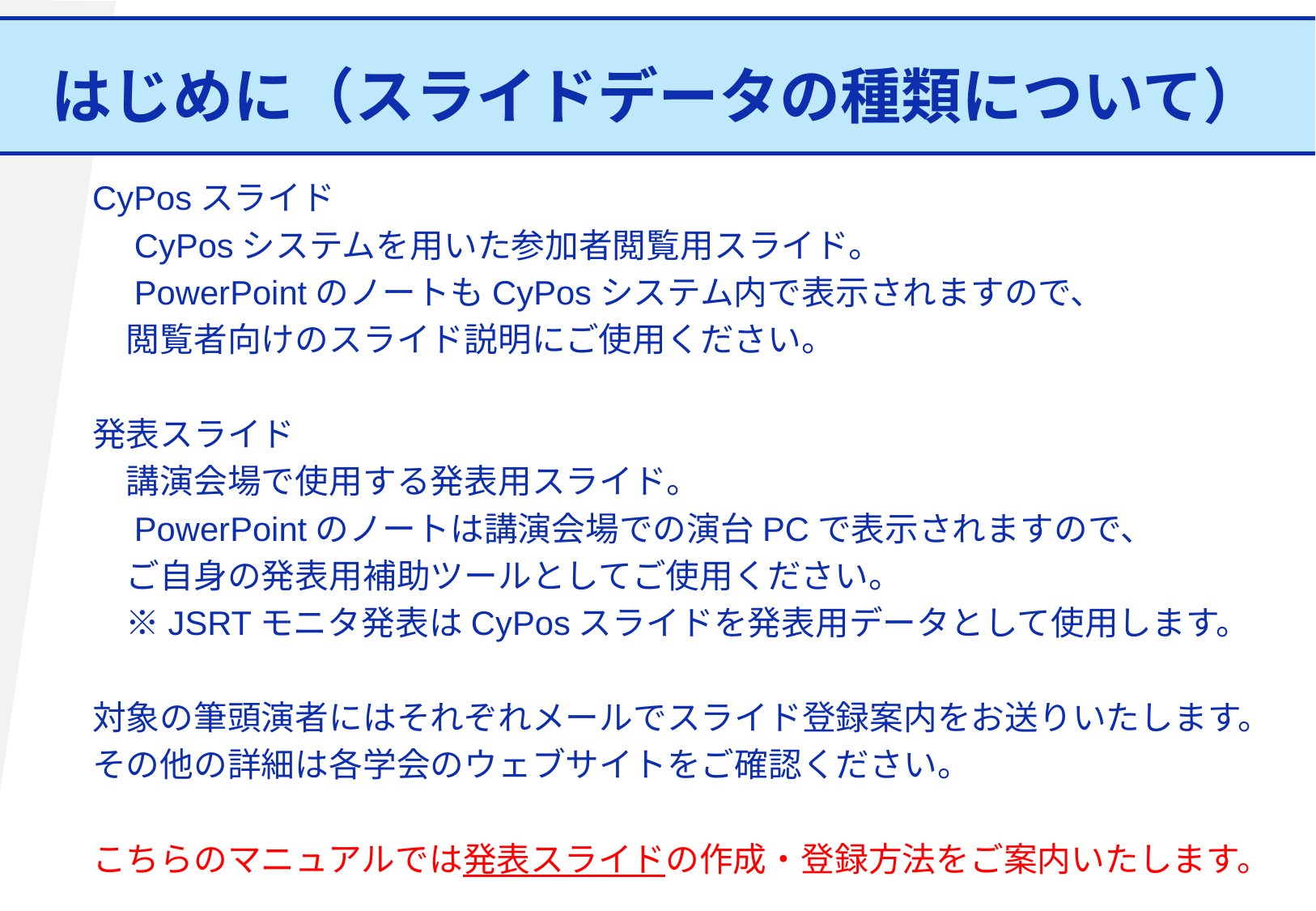

# はじめに（スライドデータの種類について）

CyPosスライド
　CyPosシステムを用いた参加者閲覧用スライド。
　PowerPointのノートもCyPosシステム内で表示されますので、
　閲覧者向けのスライド説明にご使用ください。

発表スライド
　講演会場で使用する発表用スライド。
　PowerPointのノートは講演会場での演台PCで表示されますので、
　ご自身の発表用補助ツールとしてご使用ください。
　※JSRTモニタ発表はCyPosスライドを発表用データとして使用します。

対象の筆頭演者にはそれぞれメールでスライド登録案内をお送りいたします。
その他の詳細は各学会のウェブサイトをご確認ください。

こちらのマニュアルでは発表スライドの作成・登録方法をご案内いたします。